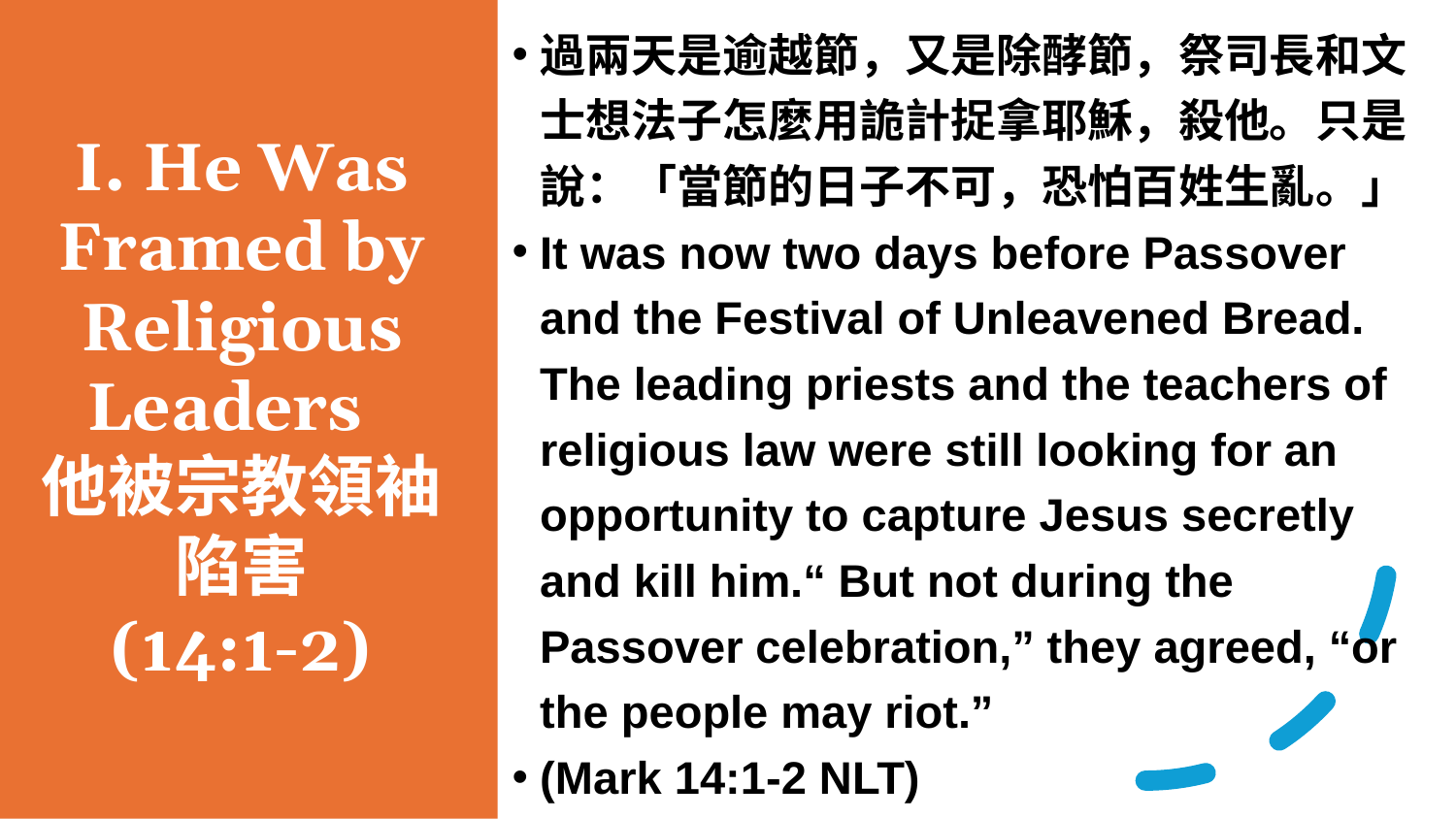

過兩天是逾越節，又是除酵節，祭司長和文士想法子怎麼用詭計捉拿耶穌，殺他。只是說：「當節的日子不可，恐怕百姓生亂。」
It was now two days before Passover and the Festival of Unleavened Bread. The leading priests and the teachers of religious law were still looking for an opportunity to capture Jesus secretly and kill him.“ But not during the Passover celebration,” they agreed, “or the people may riot.”
(Mark 14:1-2 NLT)
# I. He Was Framed by Religious Leaders 他被宗教領袖陷害 (14:1-2)